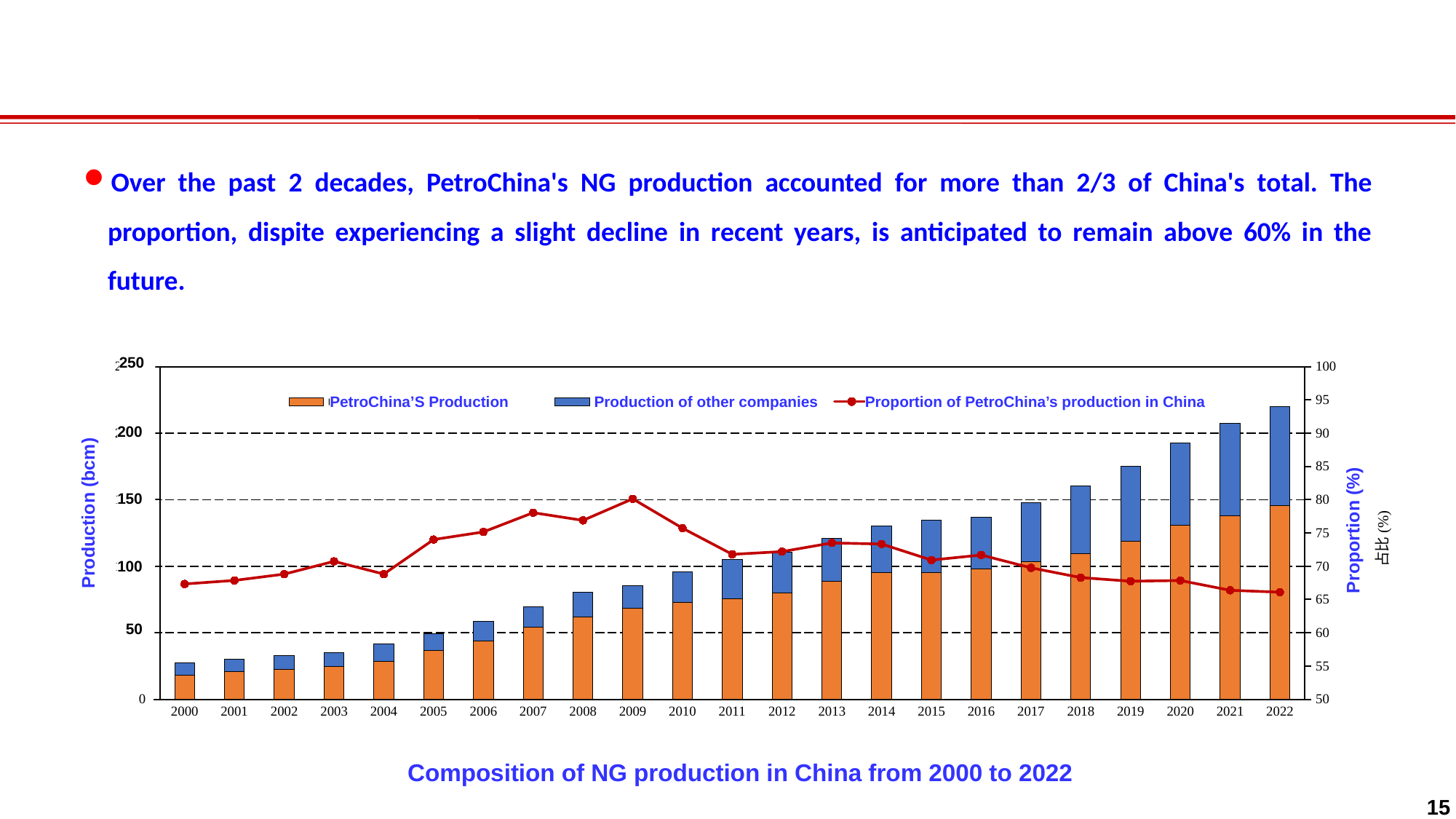

Over the past 2 decades, PetroChina's NG production accounted for more than 2/3 of China's total. The proportion, dispite experiencing a slight decline in recent years, is anticipated to remain above 60% in the future.

### Chart

| Category | 中石油天然气产量(亿方) | 非中石油天然气产量(亿方) | 中石油占比(%) |
|---|---|---|---|
| 2000 | 183.14 | 88.86 | 67.3308823529412 |
| 2001 | 205.81 | 97.48 | 67.859144712981 |
| 2002 | 224.75 | 101.86 | 68.8129573497443 |
| 2003 | 247.67 | 102.48 | 70.7325431957732 |
| 2004 | 285.32 | 129.28 | 68.8181379643029 |
| 2005 | 365.02 | 128.18 | 74.0105433901054 |
| 2006 | 440.0706 | 145.4594 | 75.15765204174 |
| 2007 | 540.4173 | 151.9827 | 78.049870017331 |
| 2008 | 617.4638 | 185.5262 | 76.8955777780545 |
| 2009 | 683.2415 | 169.4485 | 80.1277721094419 |
| 2010 | 725.3125 | 232.5975 | 75.7182303139126 |
| 2011 | 756.1601 | 297.2099 | 71.7848524260232 |
| 2012 | 798.5259 | 307.5541 | 72.1942264573991 |
| 2013 | 888.3258 | 320.2542 | 73.5016134637343 |
| 2014 | 954.5689 | 347.0011 | 73.3398050047251 |
| 2015 | 954.7137 | 391.3863 | 70.924426119902 |
| 2016 | 981.0503 | 387.5997 | 71.6801446681036 |
| 2017 | 1032.6625 | 447.6875 | 69.7579964197656 |
| 2018 | 1093.6642 | 507.9258 | 68.2861531353218 |
| 2019 | 1187.9815 | 565.6385 | 67.7445227586364 |
| 2020 | 1306.0144 | 618.9356 | 67.8466661471726 |
| 2021 | 1377.9268 | 697.8732 | 66.3805183543694 |
| 2022 | 1455.0 | 746.0 | 66.1 |
250
200
150
100
50
PetroChina’S Production
 Production of other companies
Proportion of PetroChina’s production in China
Production (bcm)
Proportion (%)
Composition of NG production in China from 2000 to 2022